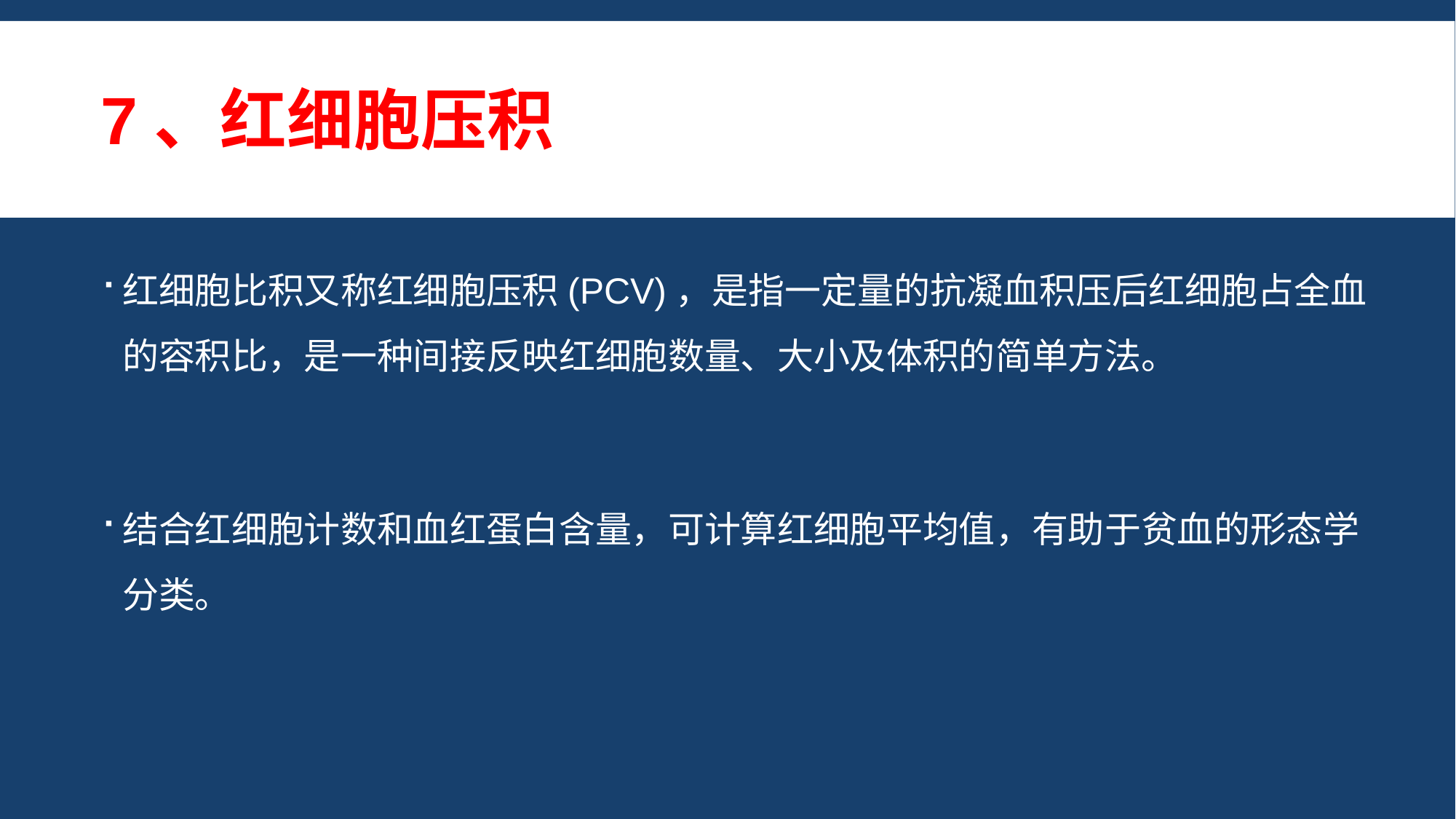

# 7、红细胞压积
红细胞比积又称红细胞压积(PCV)，是指一定量的抗凝血积压后红细胞占全血的容积比，是一种间接反映红细胞数量、大小及体积的简单方法。

结合红细胞计数和血红蛋白含量，可计算红细胞平均值，有助于贫血的形态学分类。